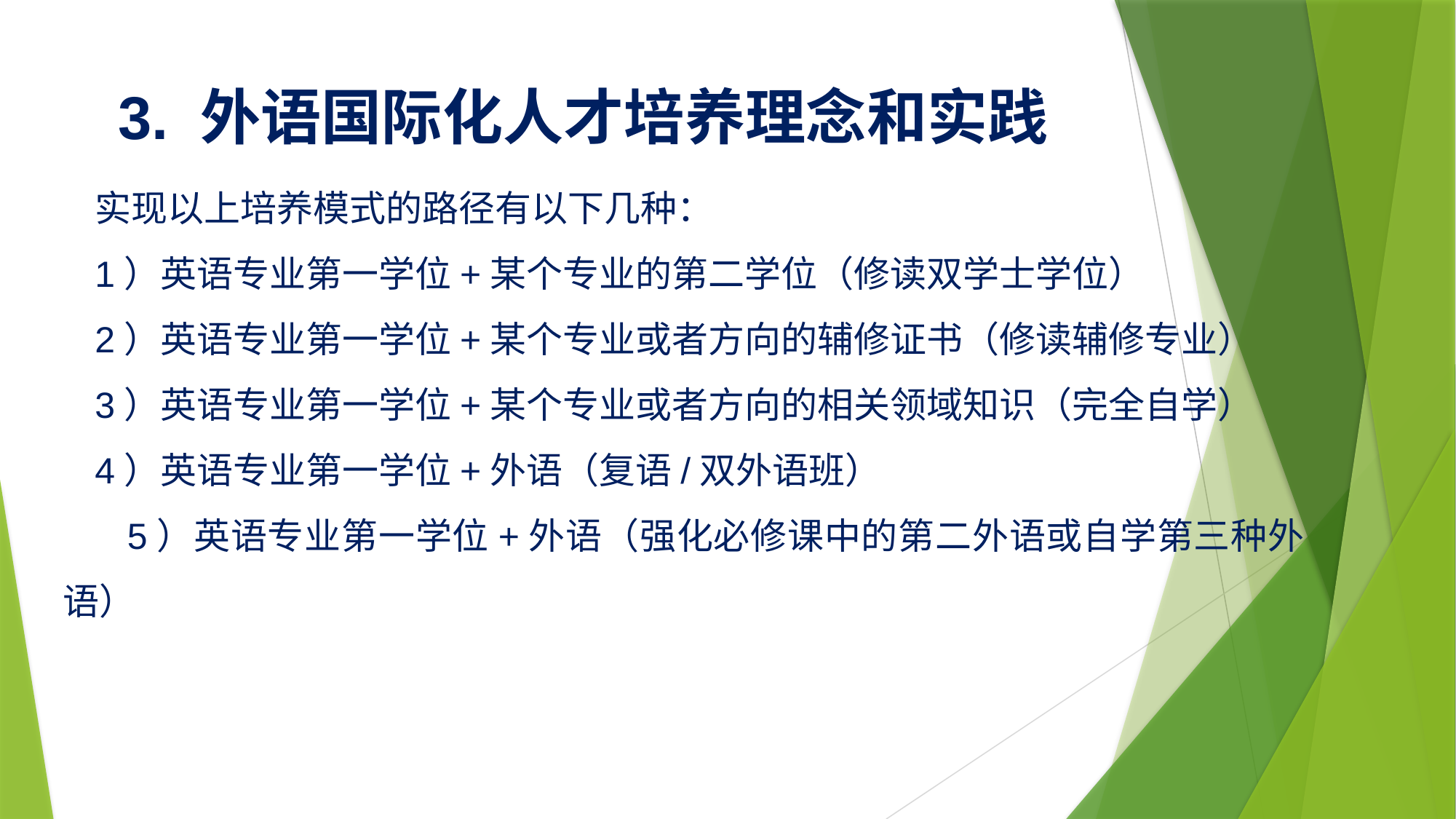

3. 外语国际化人才培养理念和实践
实现以上培养模式的路径有以下几种：
1）英语专业第一学位+某个专业的第二学位（修读双学士学位）
2）英语专业第一学位+某个专业或者方向的辅修证书（修读辅修专业）
3）英语专业第一学位+某个专业或者方向的相关领域知识（完全自学）
4）英语专业第一学位+外语（复语/双外语班）
   5）英语专业第一学位+外语（强化必修课中的第二外语或自学第三种外语）